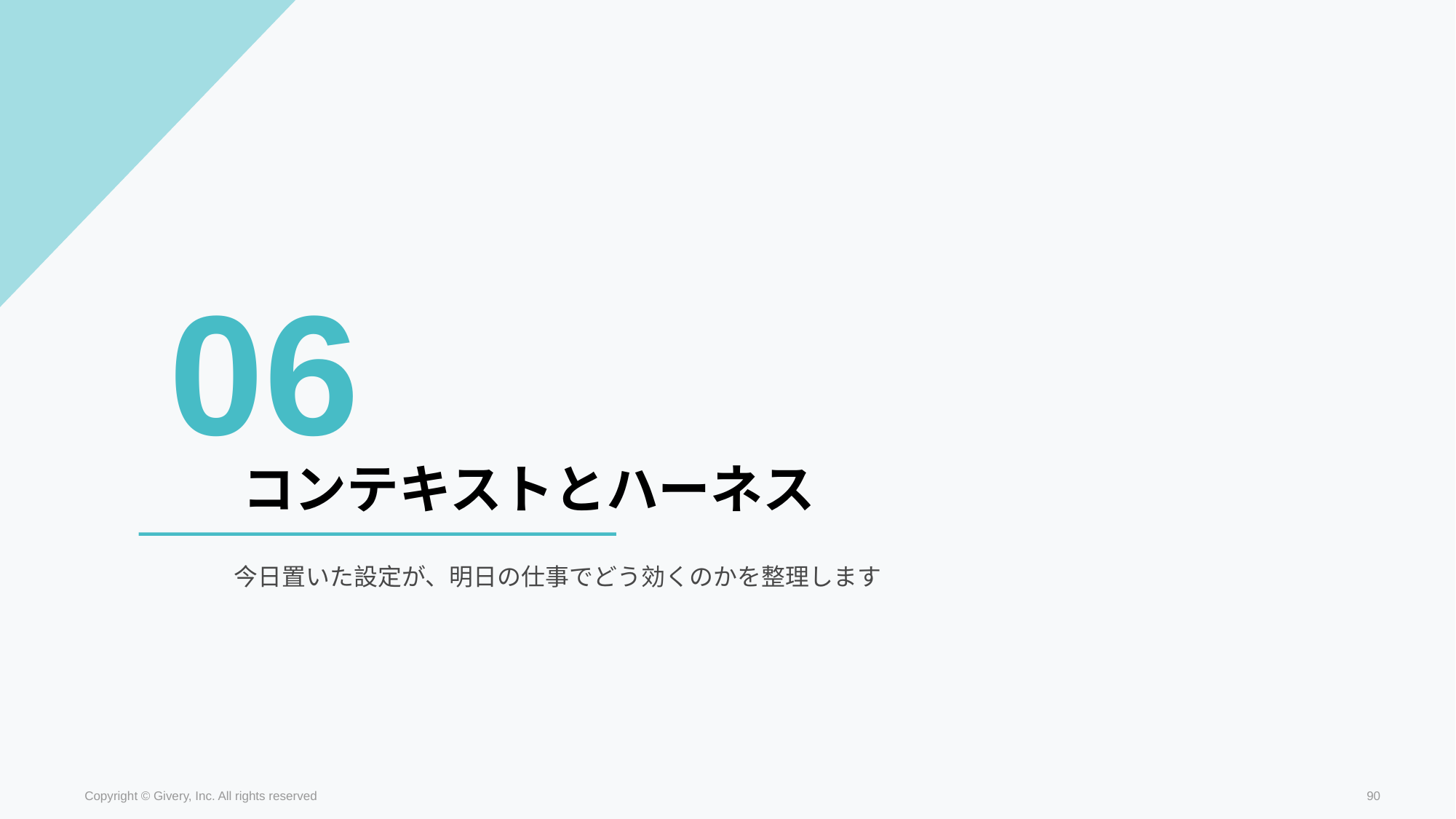

06
コンテキストとハーネス

今日置いた設定が、明日の仕事でどう効くのかを整理します
Copyright © Givery, Inc. All rights reserved
90